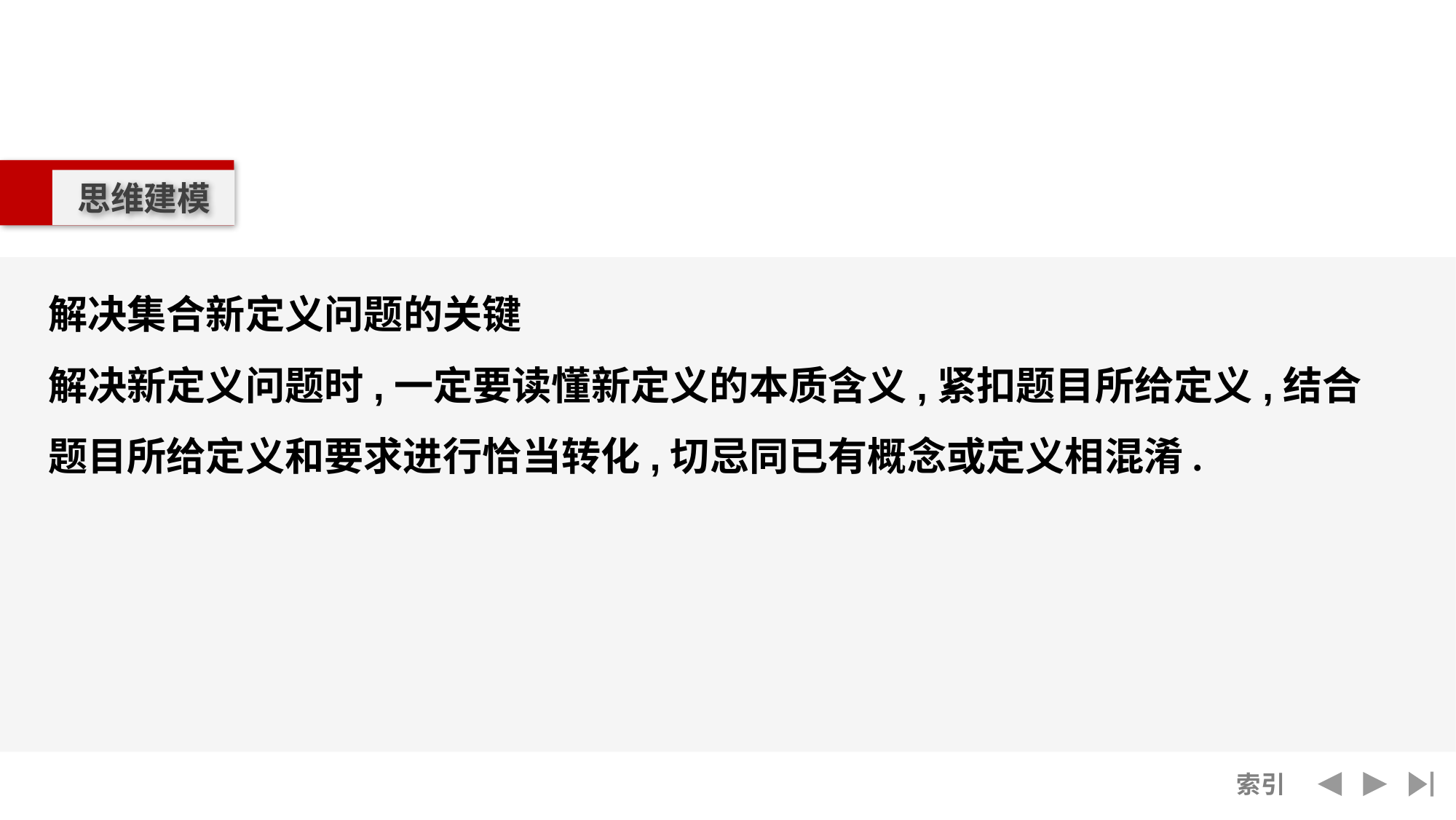

思维建模

解决集合新定义问题的关键
解决新定义问题时,一定要读懂新定义的本质含义,紧扣题目所给定义,结合题目所给定义和要求进行恰当转化,切忌同已有概念或定义相混淆.